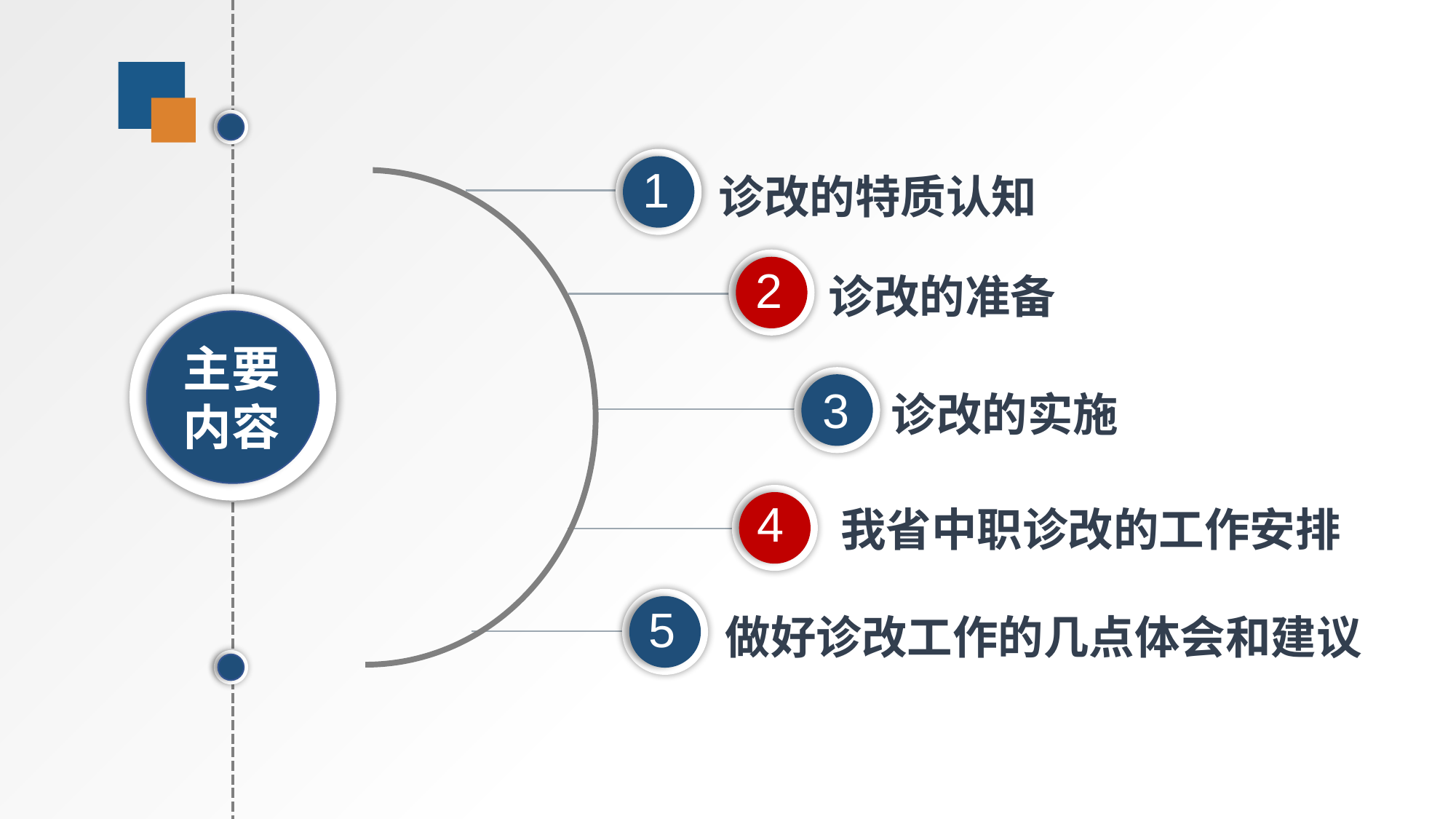

诊改的特质认知

1

诊改的准备

2

主要内容
诊改的实施

3

4

我省中职诊改的工作安排
做好诊改工作的几点体会和建议

5